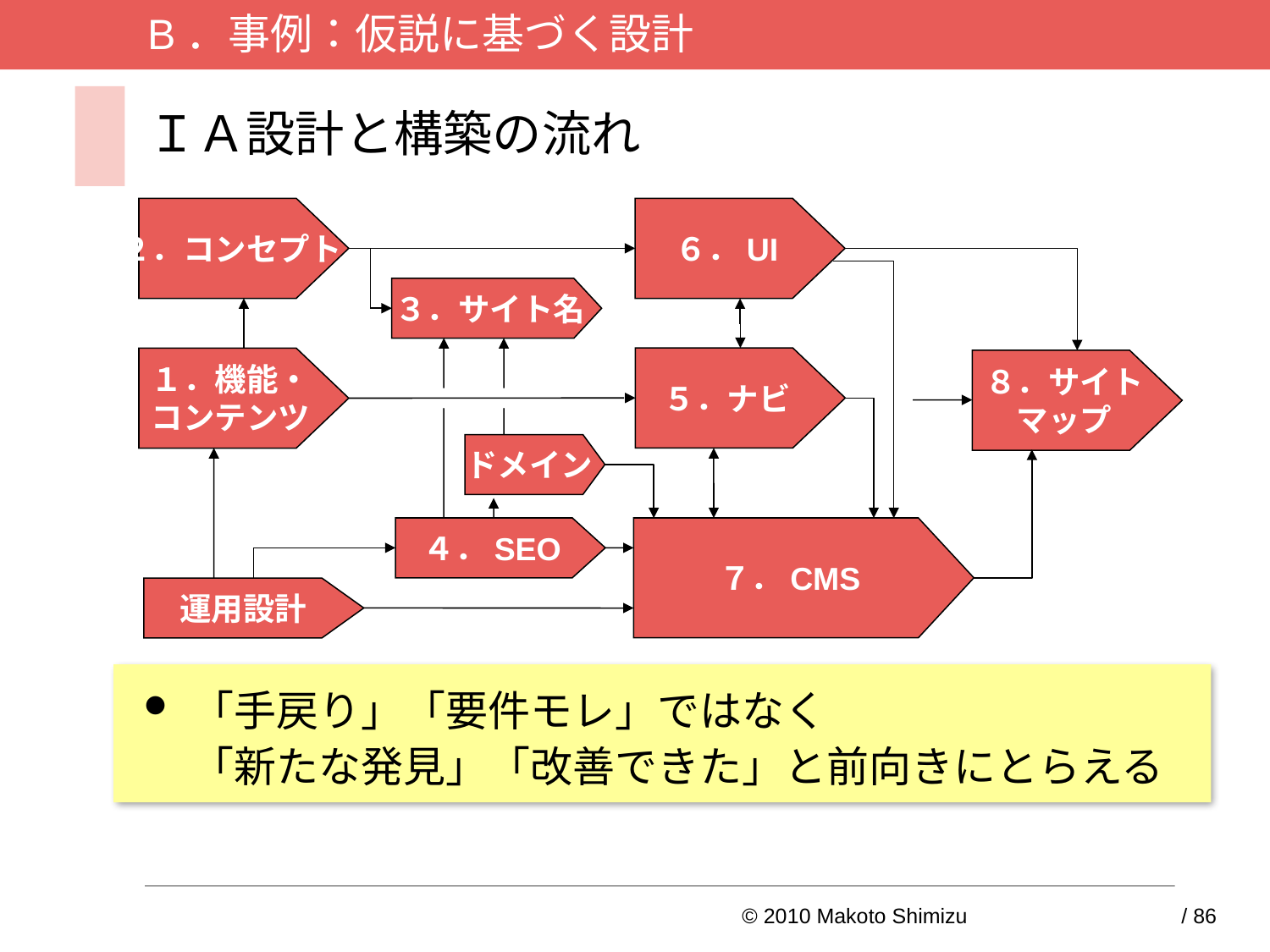

B．事例：仮説に基づく設計
# ＩＡ設計と構築の流れ
２．コンセプト
６．UI

３．サイト名

５．ナビ
１．機能・
コンテンツ
８．サイト
マップ

ドメイン

４．SEO
７．CMS

運用設計

「手戻り」「要件モレ」ではなく
「新たな発見」「改善できた」と前向きにとらえる
© 2010 Makoto Shimizu	29